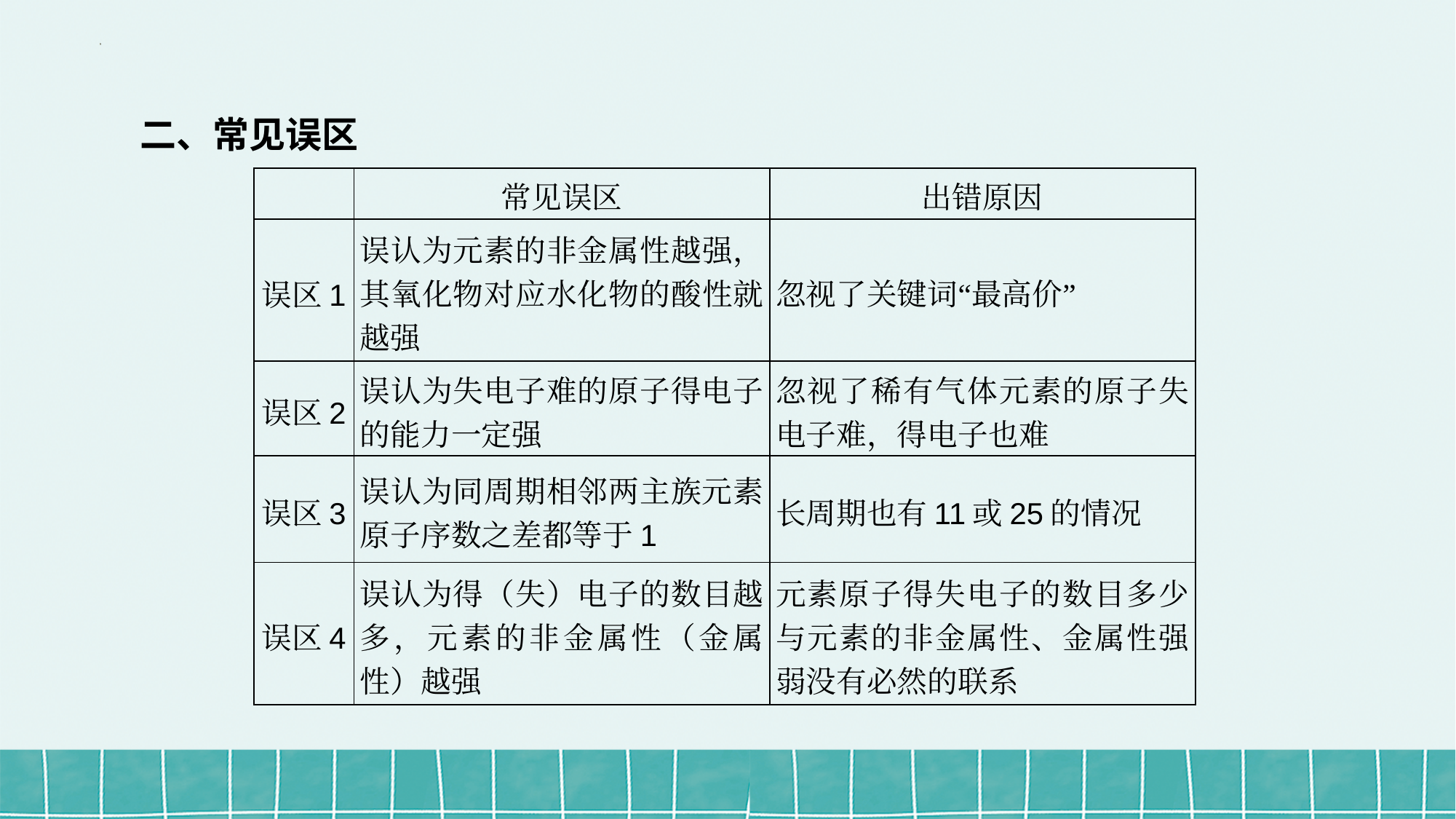

二、常见误区
|  | 常见误区 | 出错原因 |
| --- | --- | --- |
| 误区1 | 误认为元素的非金属性越强，其氧化物对应水化物的酸性就越强 | 忽视了关键词“最高价” |
| 误区2 | 误认为失电子难的原子得电子的能力一定强 | 忽视了稀有气体元素的原子失电子难，得电子也难 |
| 误区3 | 误认为同周期相邻两主族元素原子序数之差都等于1 | 长周期也有11或25的情况 |
| 误区4 | 误认为得（失）电子的数目越多，元素的非金属性（金属性）越强 | 元素原子得失电子的数目多少与元素的非金属性、金属性强弱没有必然的联系 |